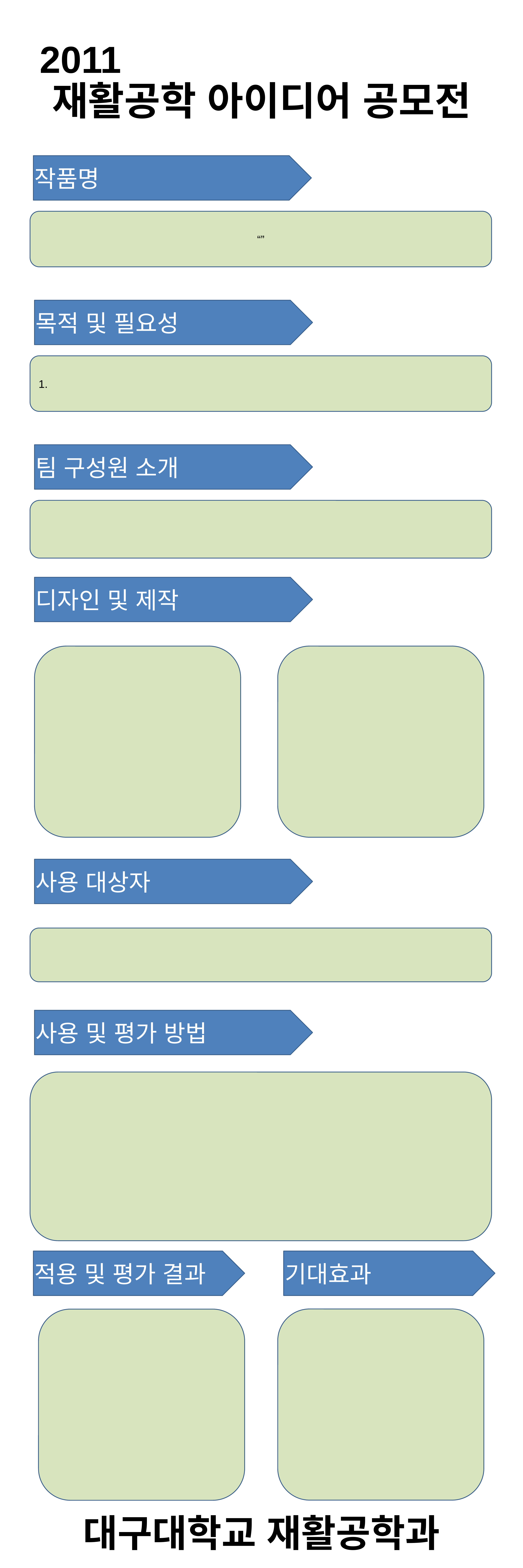

2011
재활공학 아이디어 공모전
작품명
“”
목적 및 필요성
 1.
팀 구성원 소개

디자인 및 제작

사용 대상자

사용 및 평가 방법

적용 및 평가 결과
기대효과

대구대학교 재활공학과